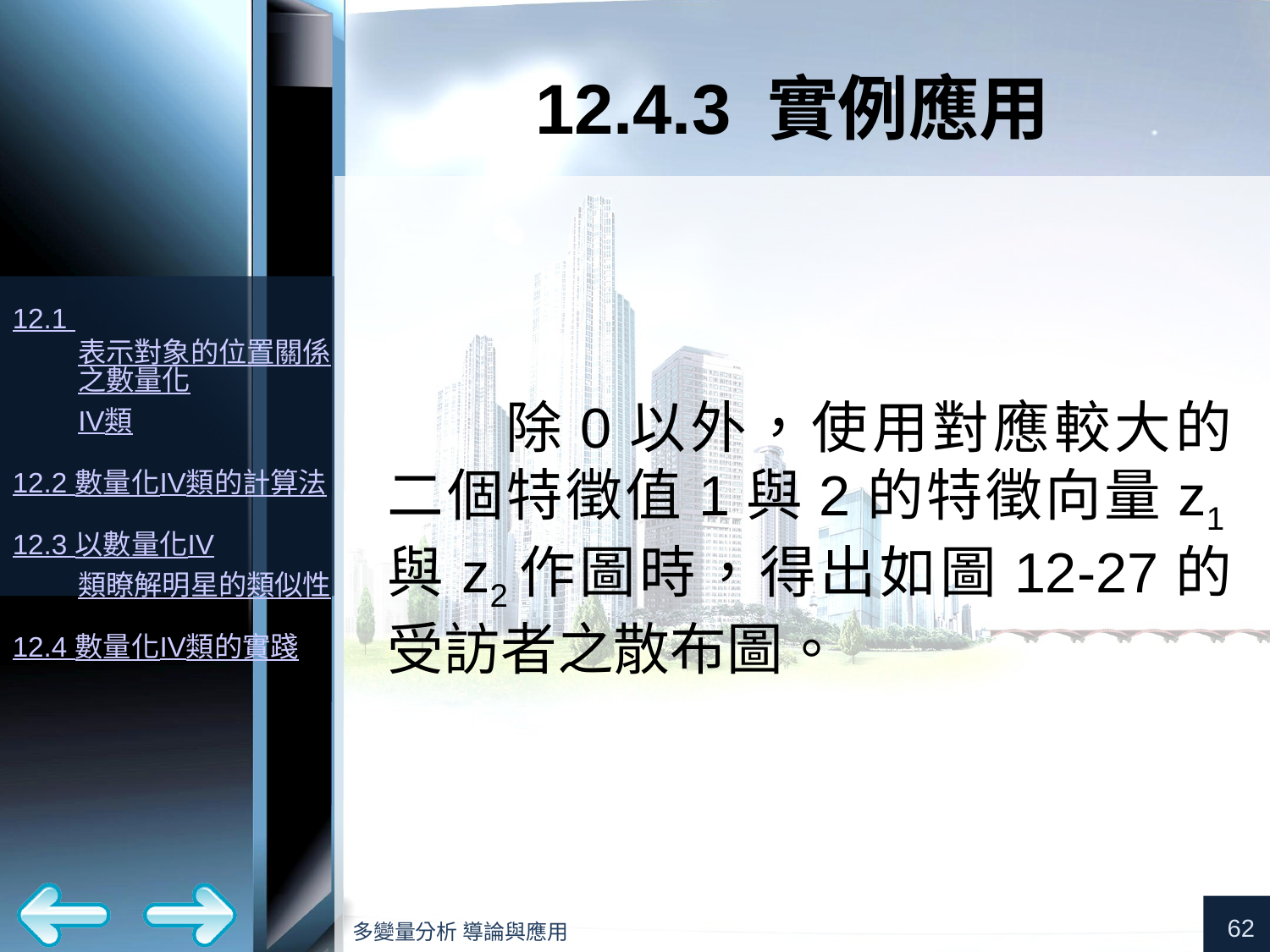

# 12.4.3 實例應用
除0以外，使用對應較大的二個特徵值1與2的特徵向量z1與z2作圖時，得出如圖12-27的受訪者之散布圖。
62
多變量分析 導論與應用